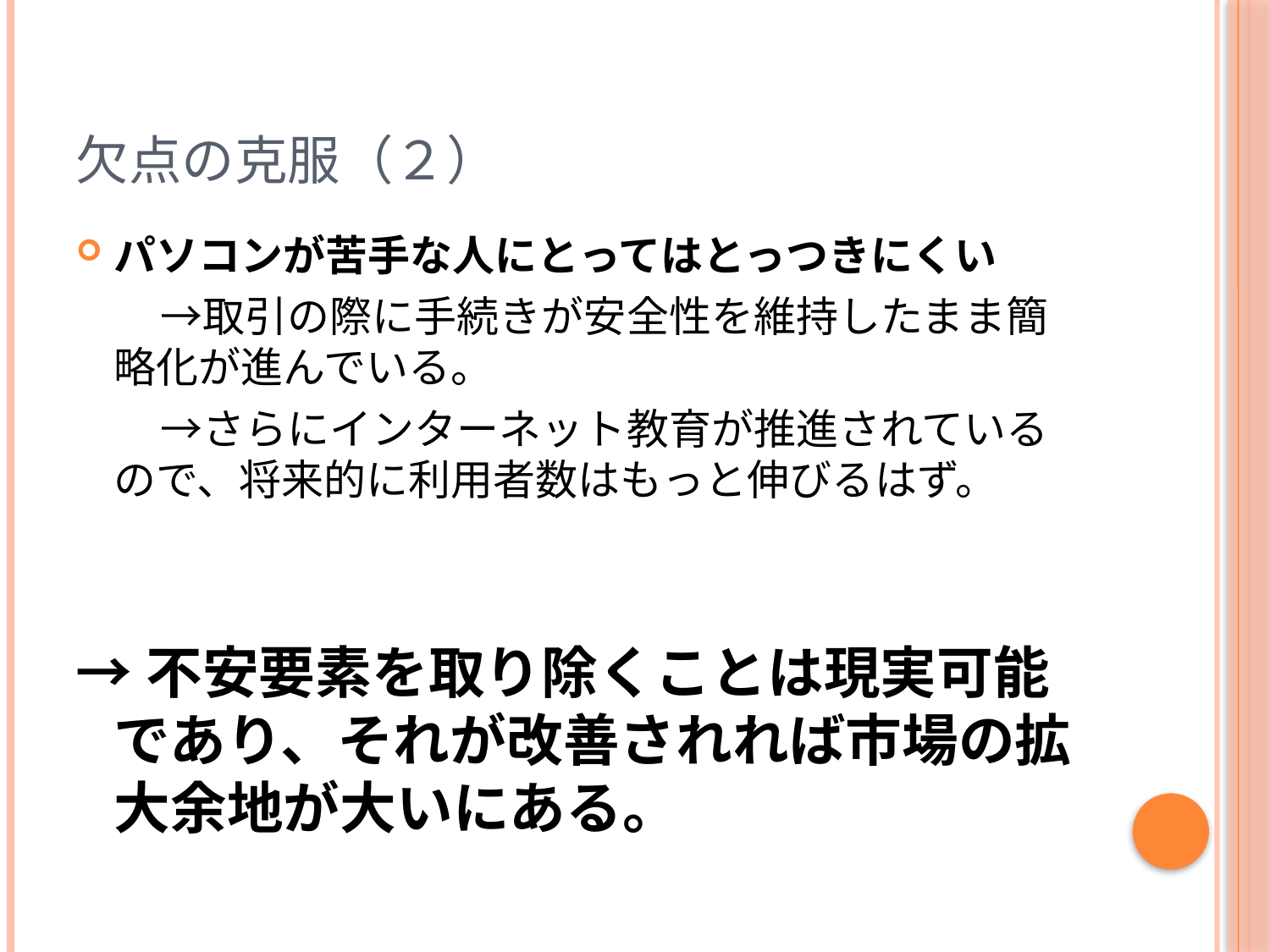

# 欠点の克服（２）
パソコンが苦手な人にとってはとっつきにくい
　　→取引の際に手続きが安全性を維持したまま簡略化が進んでいる。
　　→さらにインターネット教育が推進されているので、将来的に利用者数はもっと伸びるはず。

→不安要素を取り除くことは現実可能であり、それが改善されれば市場の拡大余地が大いにある。